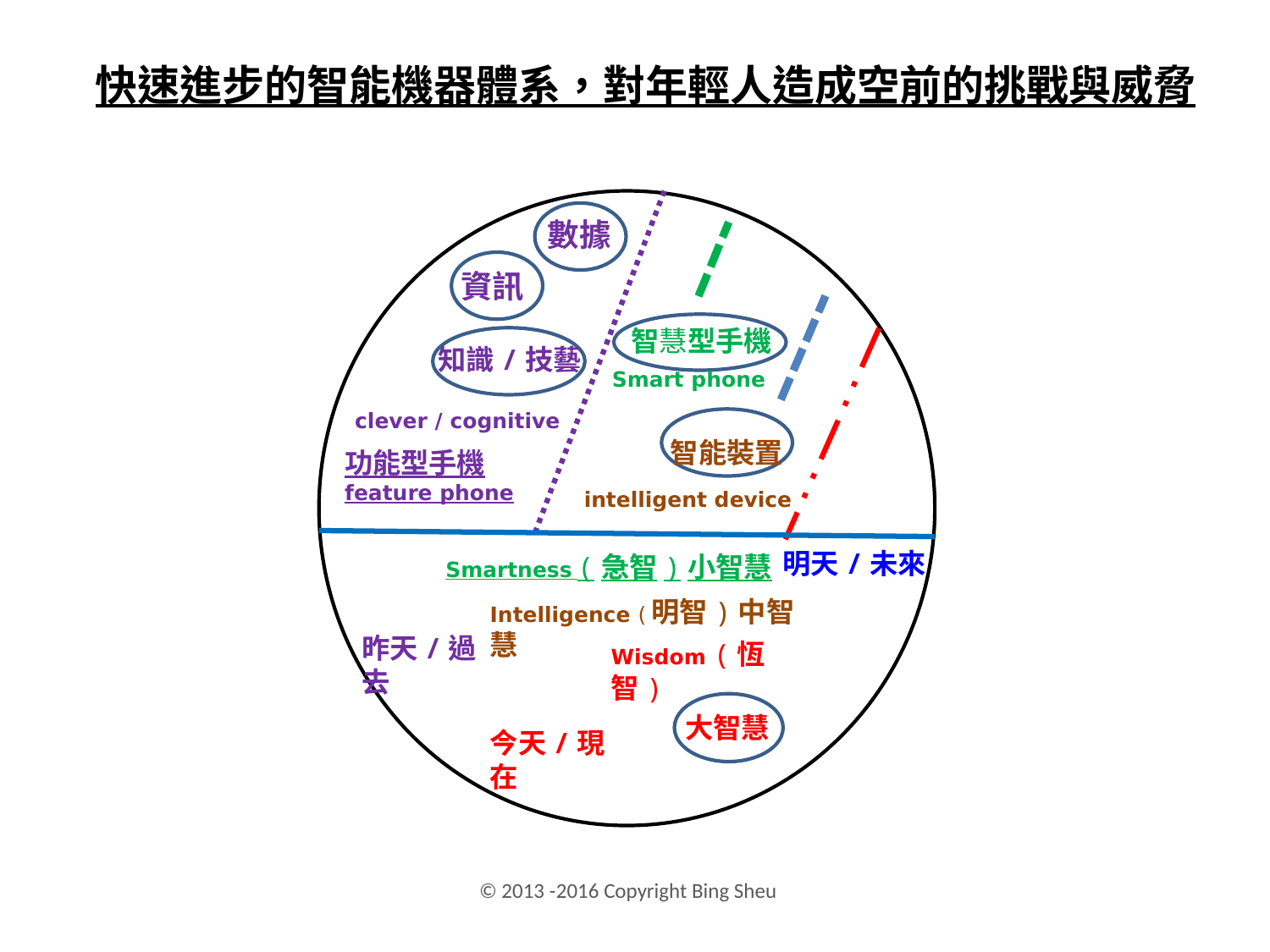

快速進步的智能機器體系，對年輕人造成空前的挑戰與威脅

數據

資訊

智慧型手機

知識/技藝
Smart phone
clever / cognitive

智能裝置
功能型手機 feature phone
intelligent device
明天/未來
Smartness (急智)小智慧
Intelligence (明智)中智慧
昨天/過去
Wisdom (恆智)

大智慧
今天/現在
© 2013 -2016 Copyright Bing Sheu